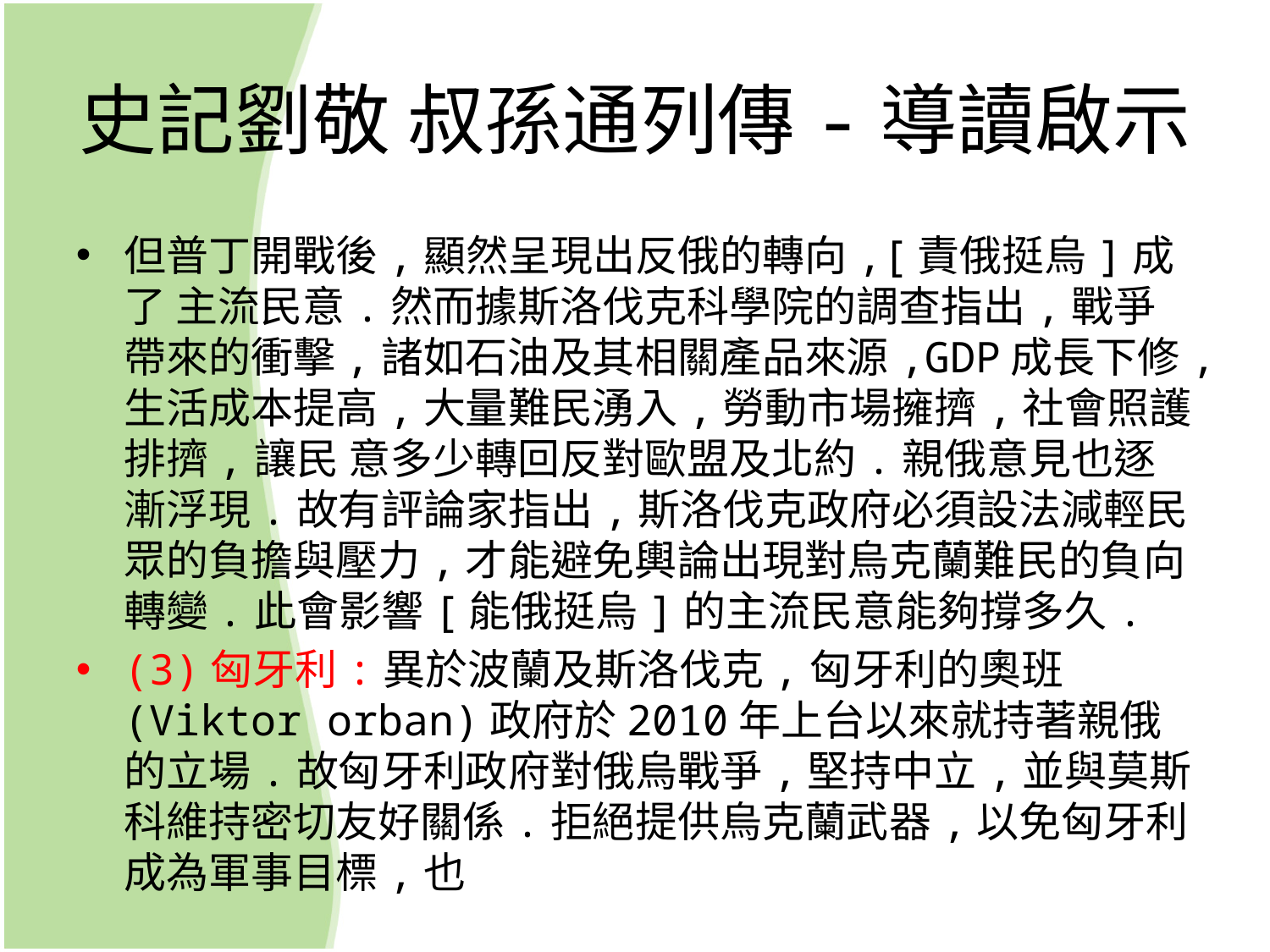

# 史記劉敬 叔孫通列傳-導讀啟示
但普丁開戰後,顯然呈現出反俄的轉向,[責俄挺烏]成了 主流民意.然而據斯洛伐克科學院的調查指出,戰爭帶來的衝擊,諸如石油及其相關產品來源,GDP成長下修,生活成本提高,大量難民湧入,勞動市場擁擠,社會照護排擠,讓民 意多少轉回反對歐盟及北約.親俄意見也逐漸浮現.故有評論家指出,斯洛伐克政府必須設法減輕民眾的負擔與壓力,才能避免輿論出現對烏克蘭難民的負向轉變.此會影響[能俄挺烏]的主流民意能夠撐多久.
(3)匈牙利:異於波蘭及斯洛伐克,匈牙利的奧班(Viktor orban)政府於2010年上台以來就持著親俄的立場.故匈牙利政府對俄烏戰爭,堅持中立,並與莫斯科維持密切友好關係.拒絕提供烏克蘭武器,以免匈牙利成為軍事目標,也

]